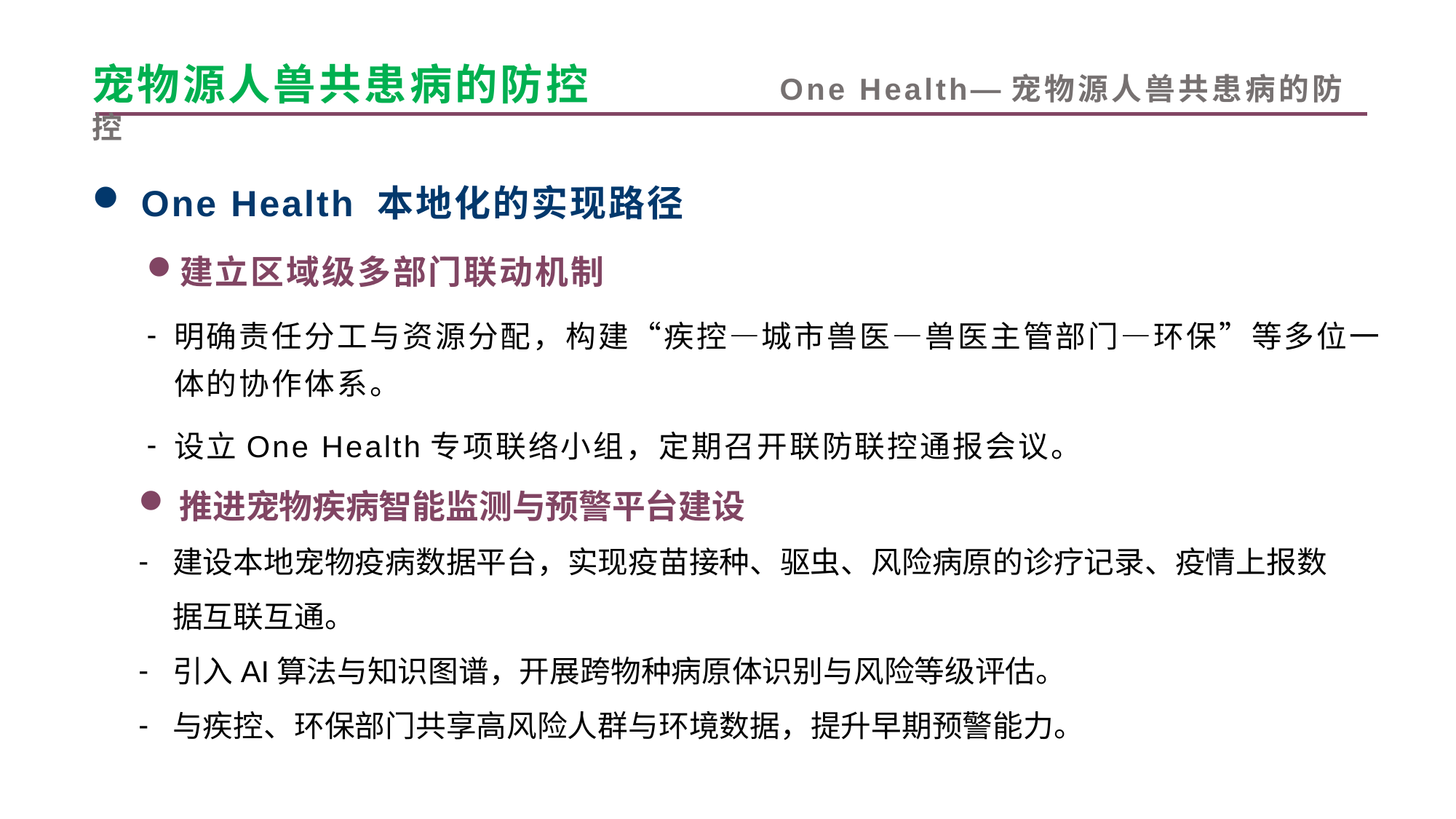

宠物源人兽共患病的防控              One Health—宠物源人兽共患病的防控

 One Health 本地化的实现路径
建立区域级多部门联动机制
明确责任分工与资源分配，构建“疾控—城市兽医—兽医主管部门—环保”等多位一体的协作体系。
设立One Health专项联络小组，定期召开联防联控通报会议。
推进宠物疾病智能监测与预警平台建设
建设本地宠物疫病数据平台，实现疫苗接种、驱虫、风险病原的诊疗记录、疫情上报数据互联互通。
引入AI算法与知识图谱，开展跨物种病原体识别与风险等级评估。
与疾控、环保部门共享高风险人群与环境数据，提升早期预警能力。
26